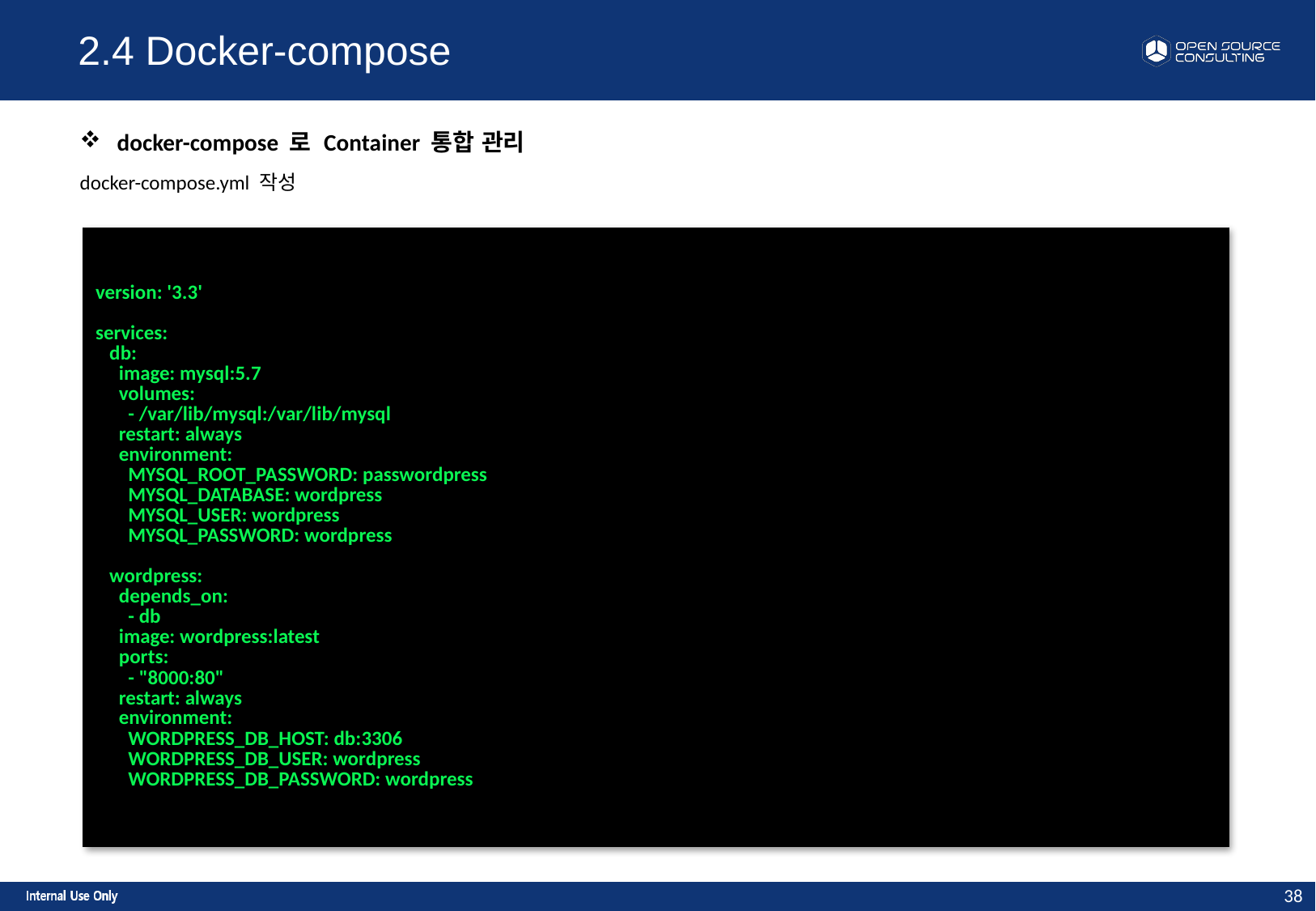

2.4 Docker-compose
 docker-compose 로 Container 통합 관리
docker-compose.yml 작성

| version: '3.3' services: db: image: mysql:5.7 volumes: - /var/lib/mysql:/var/lib/mysql restart: always environment: MYSQL\_ROOT\_PASSWORD: passwordpress MYSQL\_DATABASE: wordpress MYSQL\_USER: wordpress MYSQL\_PASSWORD: wordpress wordpress: depends\_on: - db image: wordpress:latest ports: - "8000:80" restart: always environment: WORDPRESS\_DB\_HOST: db:3306 WORDPRESS\_DB\_USER: wordpress WORDPRESS\_DB\_PASSWORD: wordpress |
| --- |
38